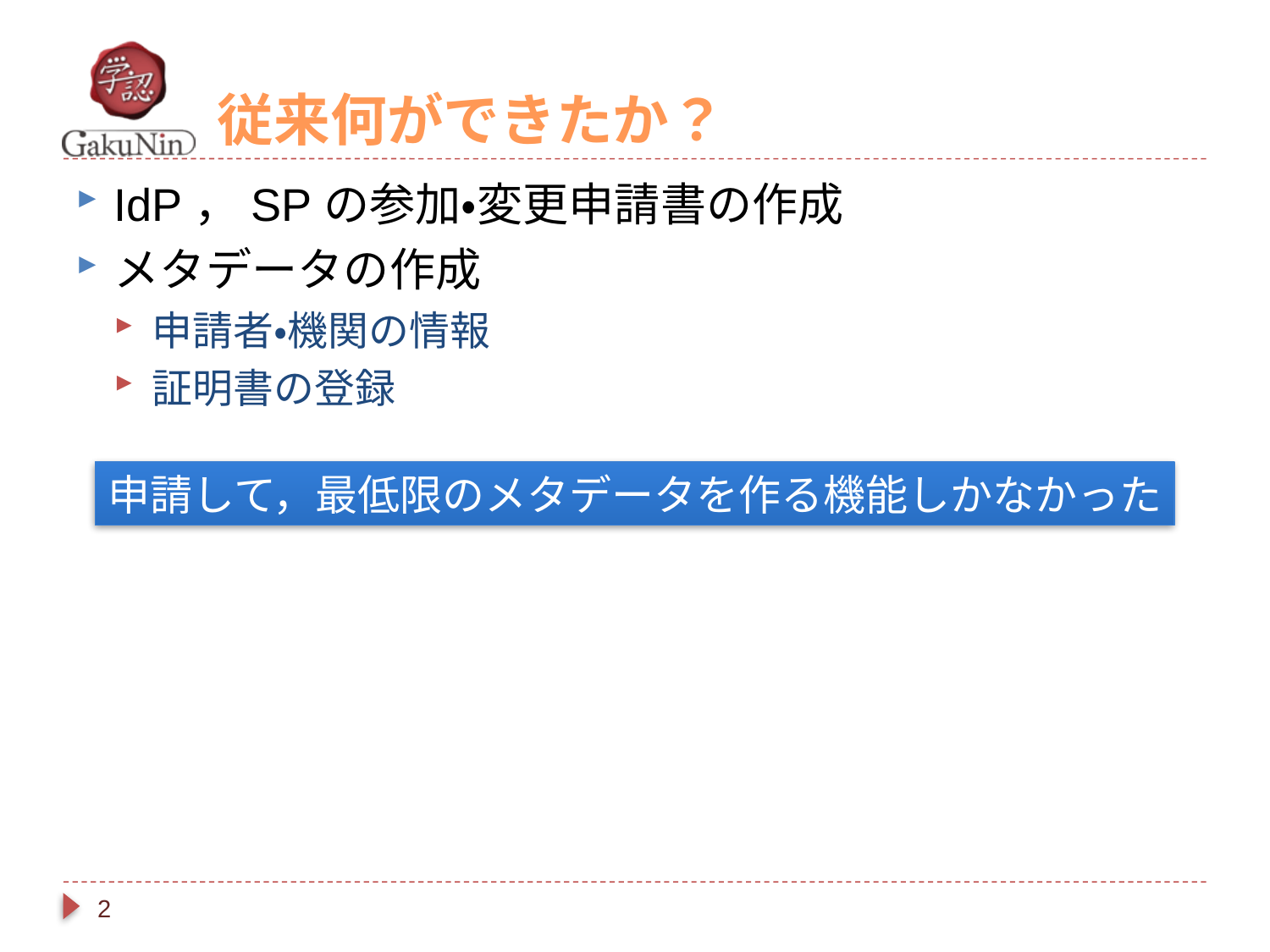

# 従来何ができたか？
IdP，SPの参加・変更申請書の作成
メタデータの作成
申請者・機関の情報
証明書の登録

申請して，最低限のメタデータを作る機能しかなかった
2